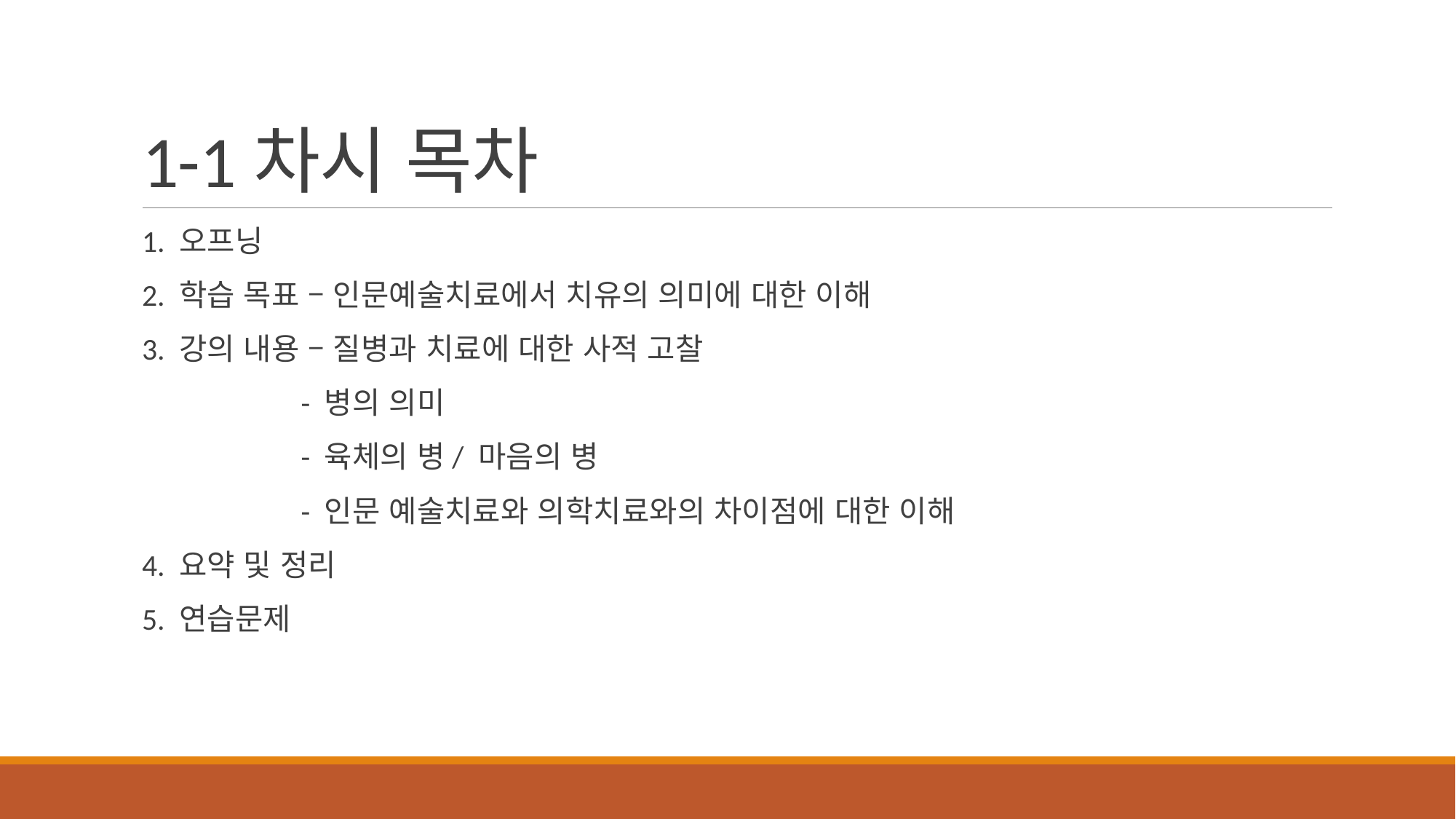

# 1-1차시 목차
1. 오프닝
2. 학습 목표 – 인문예술치료에서 치유의 의미에 대한 이해
3. 강의 내용 – 질병과 치료에 대한 사적 고찰
                       - 병의 의미
                       - 육체의 병/ 마음의 병
                       - 인문 예술치료와 의학치료와의 차이점에 대한 이해
4. 요약 및 정리
5. 연습문제